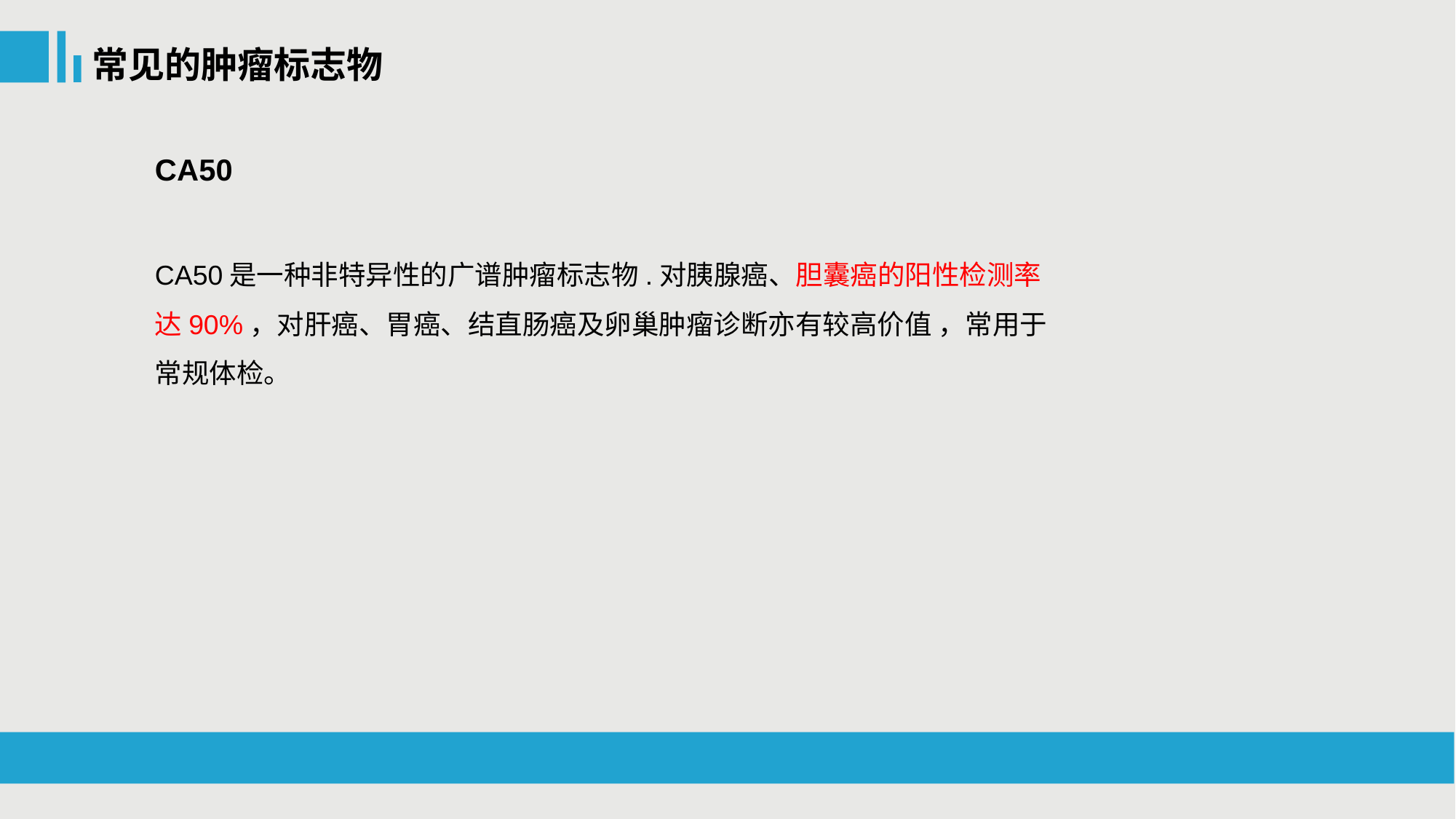

常见的肿瘤标志物

CA50

CA50是一种非特异性的广谱肿瘤标志物.对胰腺癌、胆囊癌的阳性检测率达90%，对肝癌、胃癌、结直肠癌及卵巢肿瘤诊断亦有较高价值 ，常用于常规体检。